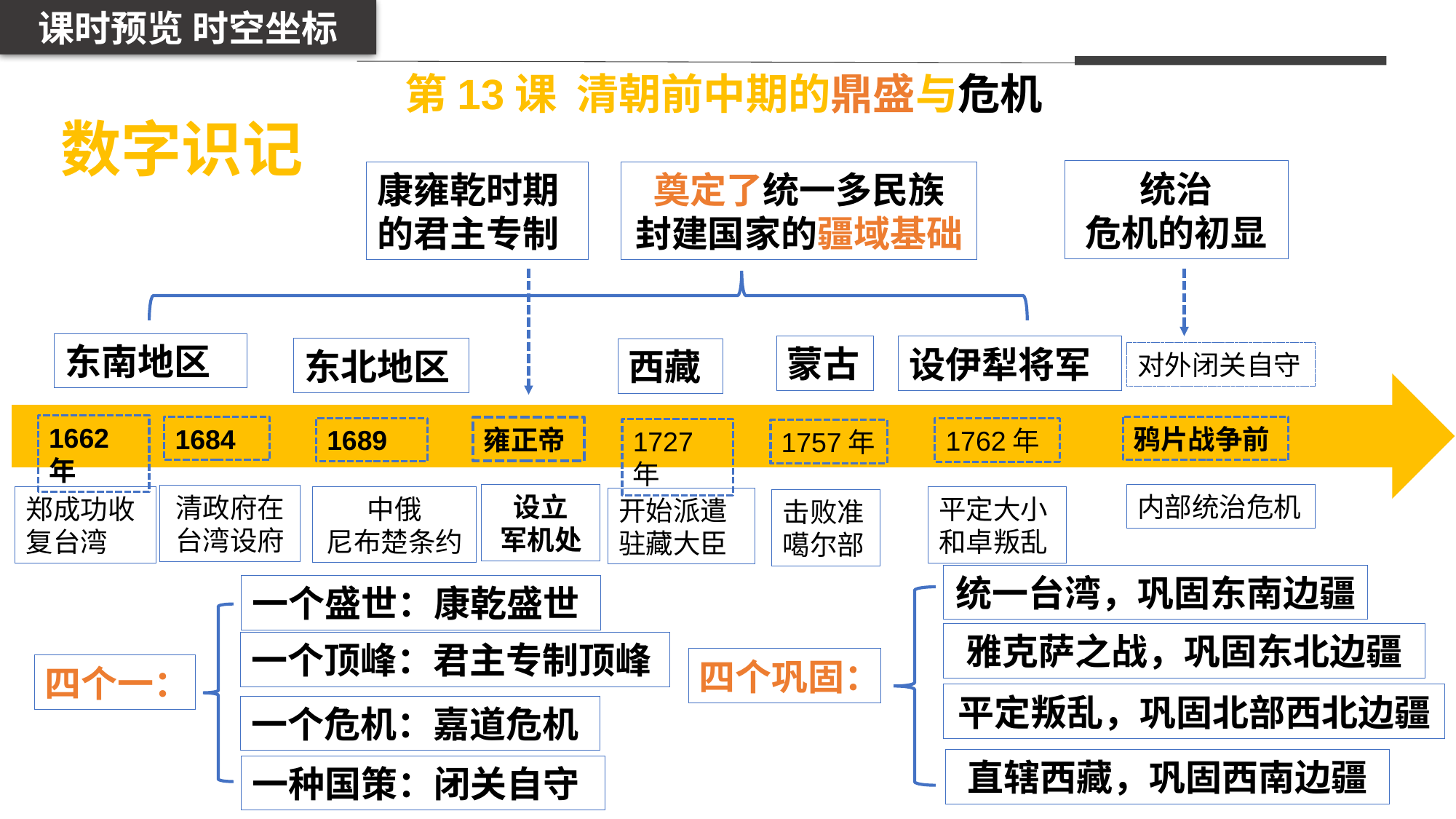

课时预览 时空坐标

第13课  清朝前中期的鼎盛与危机
 数字识记
统治
危机的初显
康雍乾时期
的君主专制
奠定了统一多民族
封建国家的疆域基础
东南地区
蒙古
设伊犁将军
东北地区
西藏
对外闭关自守

1662年
鸦片战争前
1684
雍正帝
1689
1762年
1727年
1757年
内部统治危机
设立
军机处
清政府在台湾设府
中俄
尼布楚条约
郑成功收复台湾
平定大小和卓叛乱
开始派遣驻藏大臣
击败准噶尔部
统一台湾，巩固东南边疆
一个盛世：康乾盛世

雅克萨之战，巩固东北边疆
一个顶峰：君主专制顶峰
四个巩固：
四个一：
平定叛乱，巩固北部西北边疆
一个危机：嘉道危机
直辖西藏，巩固西南边疆
一种国策：闭关自守